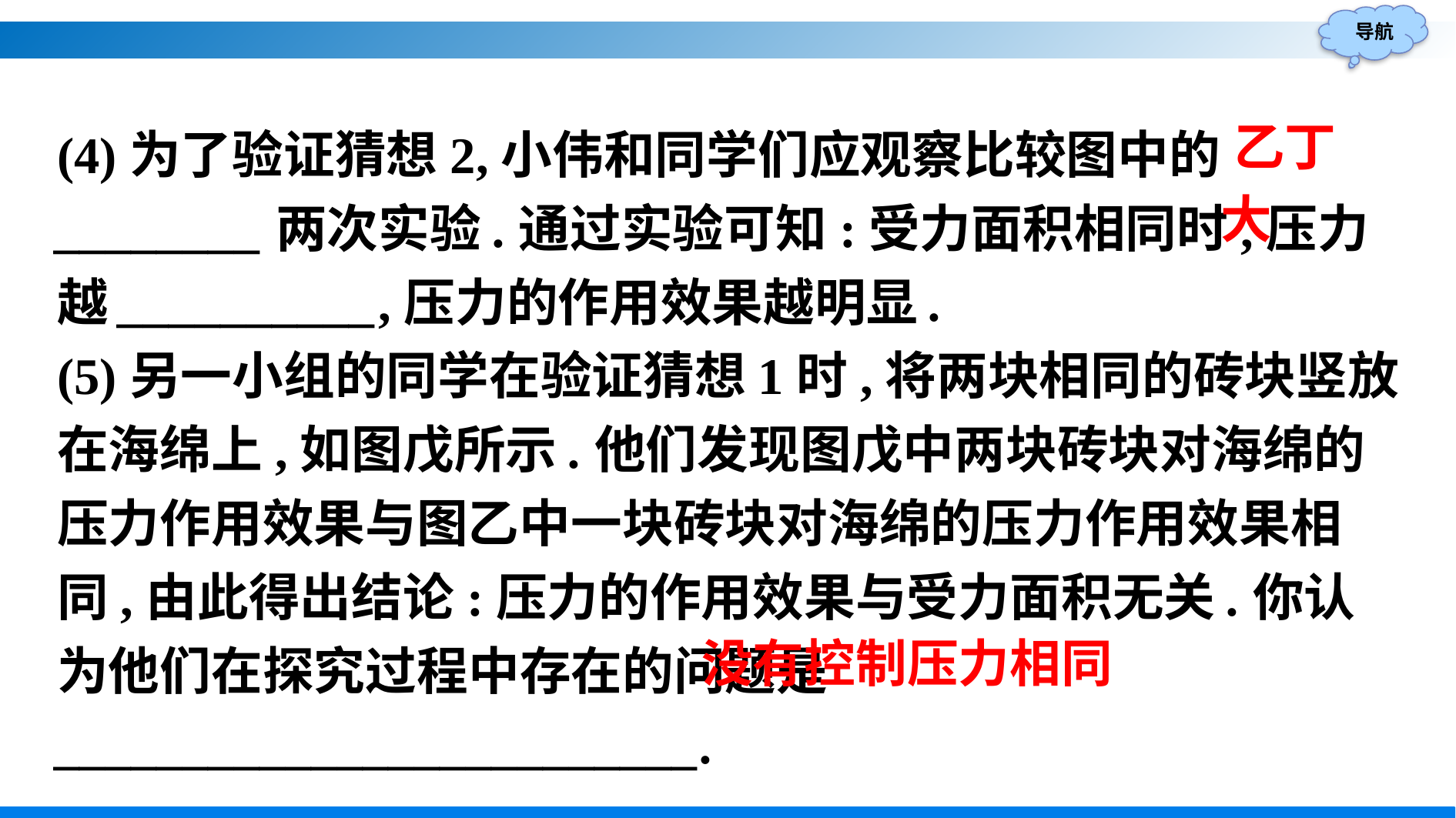

(4)为了验证猜想2,小伟和同学们应观察比较图中的________两次实验.通过实验可知:受力面积相同时,压力越__________,压力的作用效果越明显.
(5)另一小组的同学在验证猜想1时,将两块相同的砖块竖放在海绵上,如图戊所示.他们发现图戊中两块砖块对海绵的压力作用效果与图乙中一块砖块对海绵的压力作用效果相同,由此得出结论:压力的作用效果与受力面积无关.你认为他们在探究过程中存在的问题是_________________________.
乙丁
大
没有控制压力相同